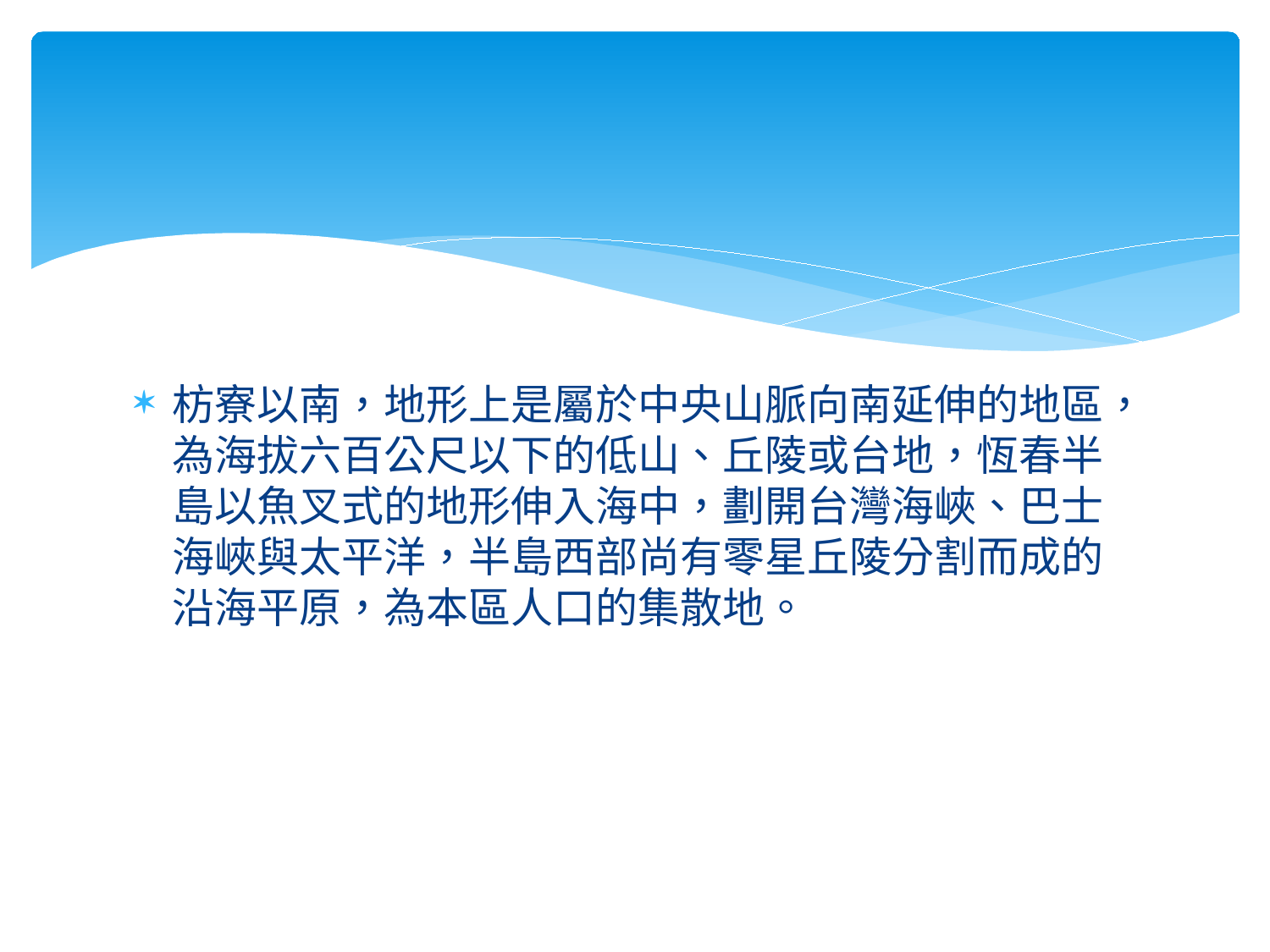

#
枋寮以南，地形上是屬於中央山脈向南延伸的地區，為海拔六百公尺以下的低山、丘陵或台地，恆春半島以魚叉式的地形伸入海中，劃開台灣海峽、巴士海峽與太平洋，半島西部尚有零星丘陵分割而成的沿海平原，為本區人口的集散地。